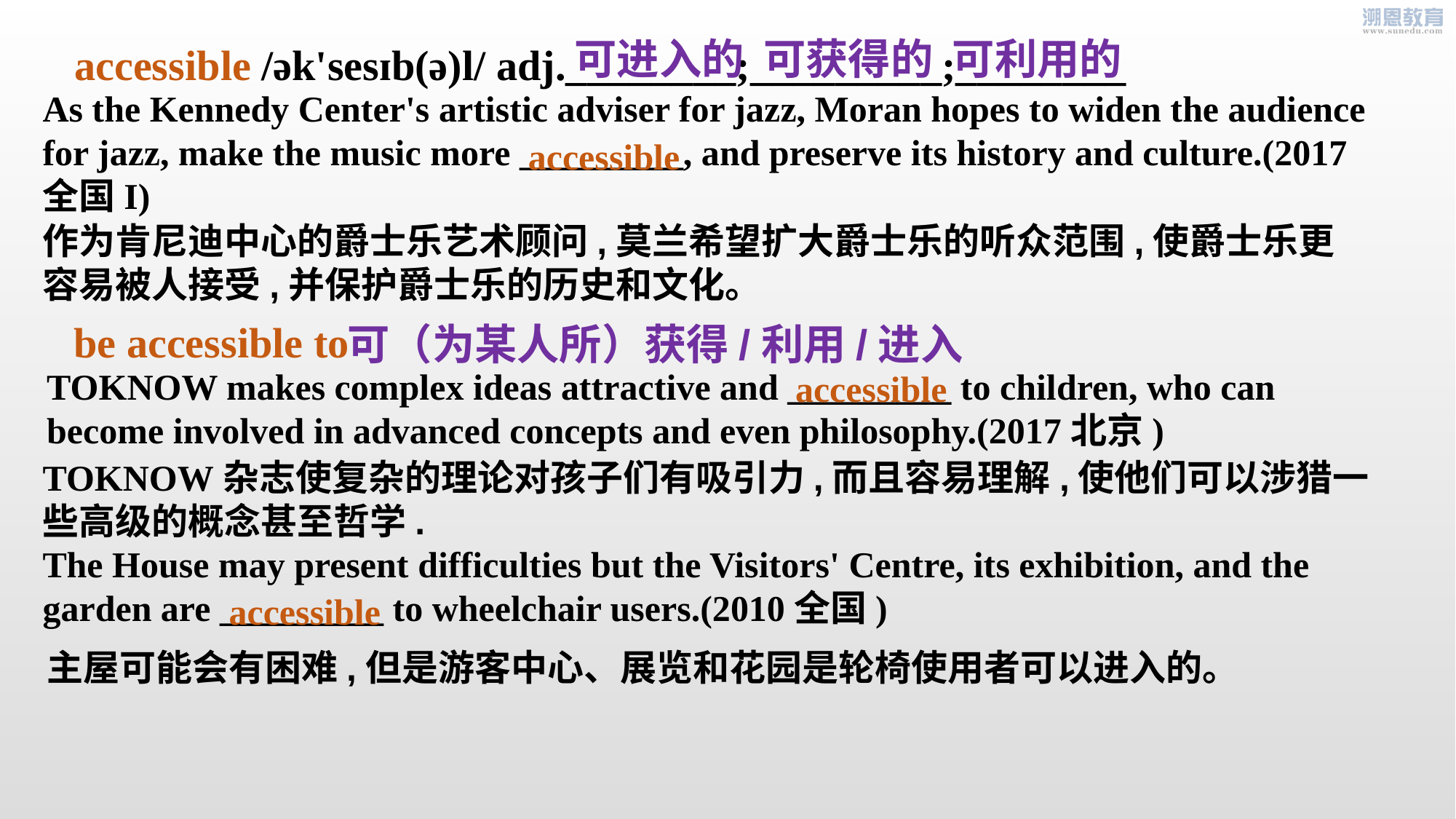

可进入的  可获得的  可利用的
accessible /ək'sesɪb(ə)l/ adj.________;_________;________
As the Kennedy Center's artistic adviser for jazz, Moran hopes to widen the audience for jazz, make the music more _________, and preserve its history and culture.(2017全国I)
accessible
作为肯尼迪中心的爵士乐艺术顾问,莫兰希望扩大爵士乐的听众范围,使爵士乐更容易被人接受,并保护爵士乐的历史和文化。
be accessible to
可（为某人所）获得/利用/进入
TOKNOW makes complex ideas attractive and _________ to children, who can become involved in advanced concepts and even philosophy.(2017北京)
accessible
TOKNOW杂志使复杂的理论对孩子们有吸引力,而且容易理解,使他们可以涉猎一些高级的概念甚至哲学.
The House may present difficulties but the Visitors' Centre, its exhibition, and the garden are _________ to wheelchair users.(2010全国)
accessible
主屋可能会有困难,但是游客中心、展览和花园是轮椅使用者可以进入的。